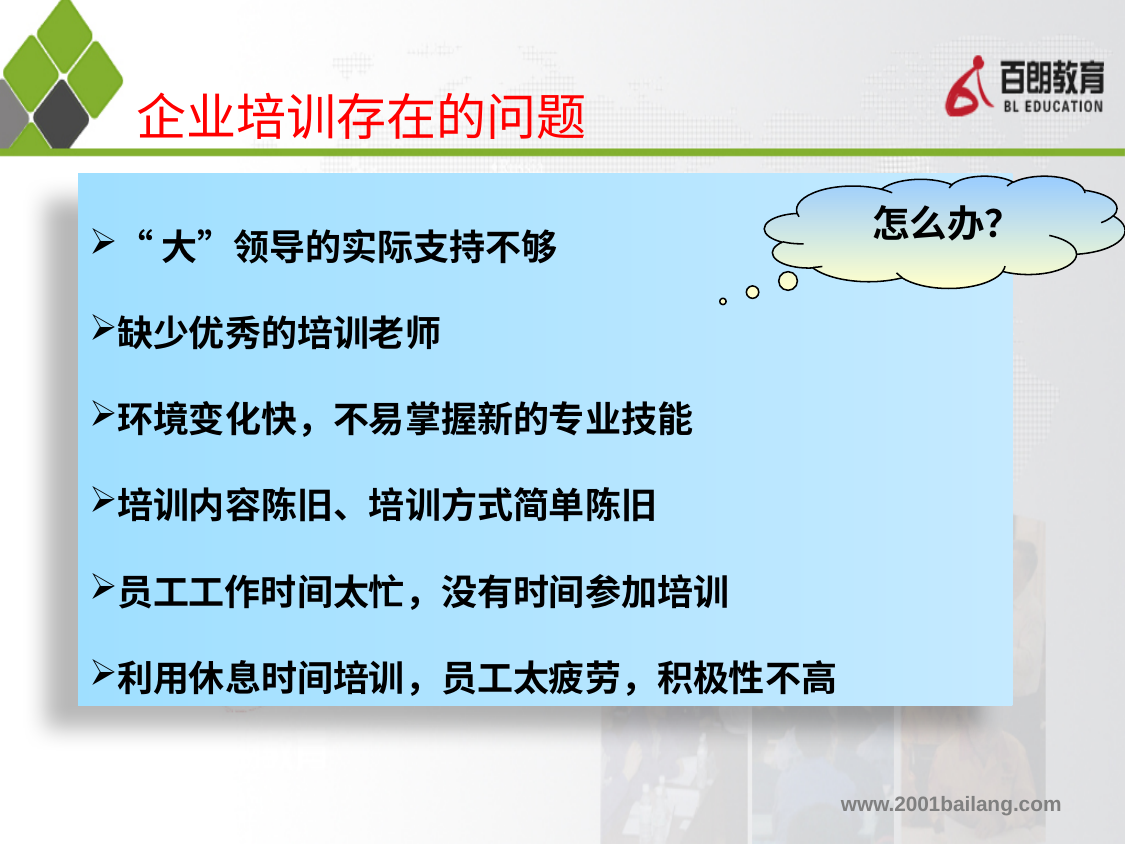

企业培训存在的问题
“大”领导的实际支持不够
缺少优秀的培训老师
环境变化快，不易掌握新的专业技能
培训内容陈旧、培训方式简单陈旧
员工工作时间太忙，没有时间参加培训
利用休息时间培训，员工太疲劳，积极性不高
    怎么办？